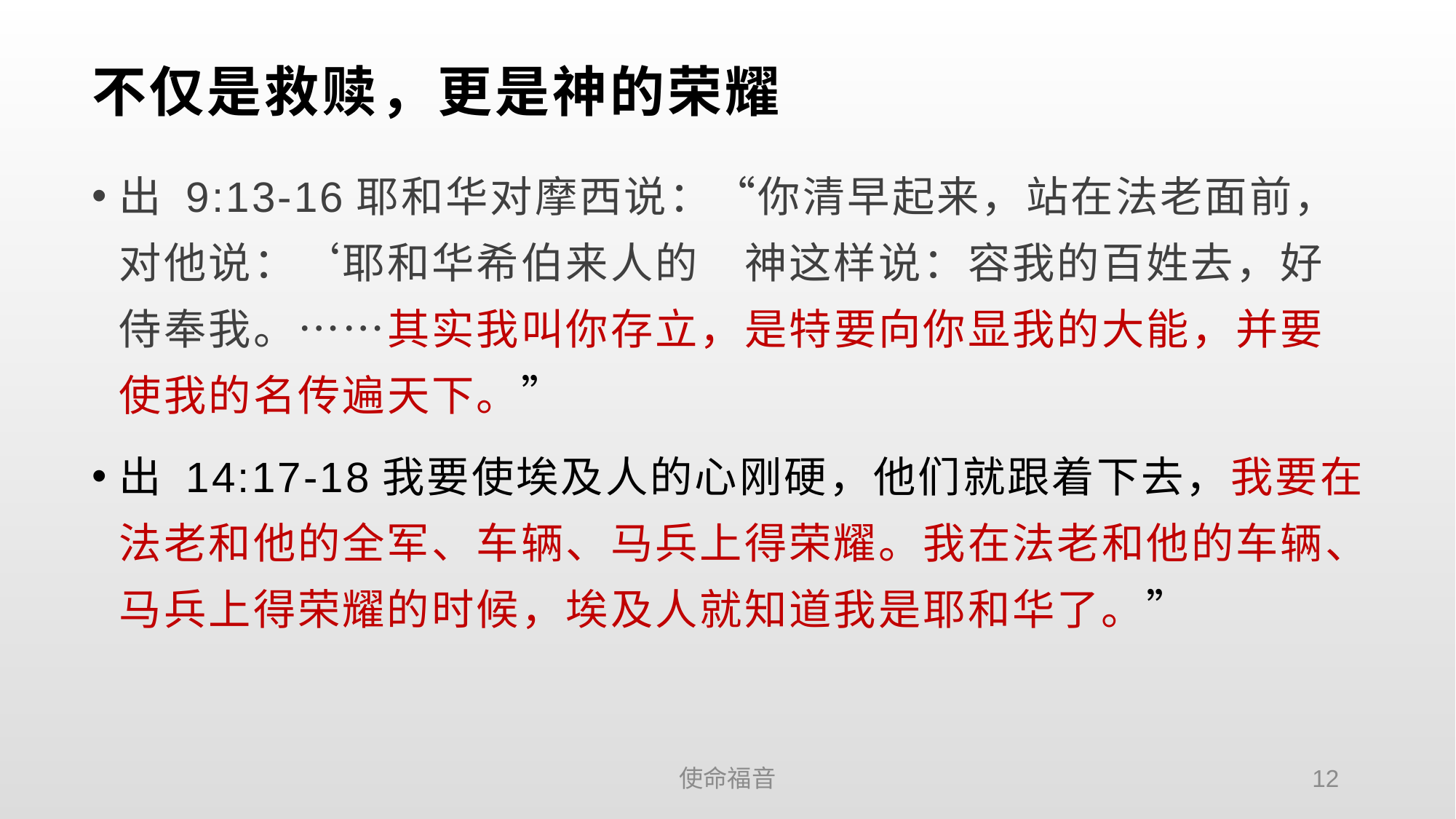

# 不仅是救赎，更是神的荣耀
出 9:13-16耶和华对摩西说：“你清早起来，站在法老面前，对他说：‘耶和华希伯来人的　神这样说：容我的百姓去，好侍奉我。……其实我叫你存立，是特要向你显我的大能，并要使我的名传遍天下。”
出 14:17-18我要使埃及人的心刚硬，他们就跟着下去，我要在法老和他的全军、车辆、马兵上得荣耀。我在法老和他的车辆、马兵上得荣耀的时候，埃及人就知道我是耶和华了。”
使命福音
12